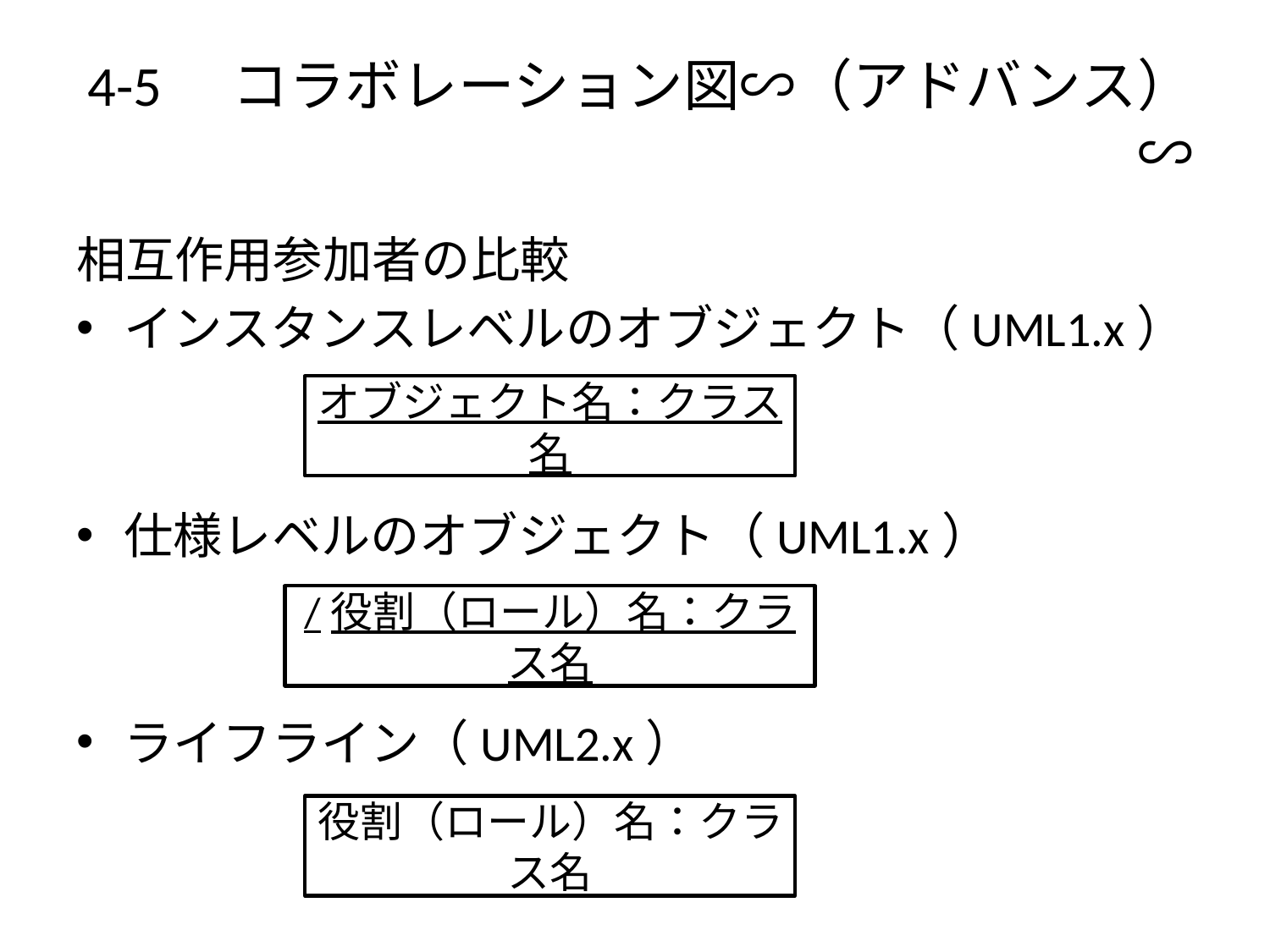

# 4-5　コラボレーション図∽（アドバンス）∽
相互作用参加者の比較
インスタンスレベルのオブジェクト（UML1.x）

仕様レベルのオブジェクト（UML1.x）

ライフライン（UML2.x）
オブジェクト名：クラス名
/役割（ロール）名：クラス名
役割（ロール）名：クラス名